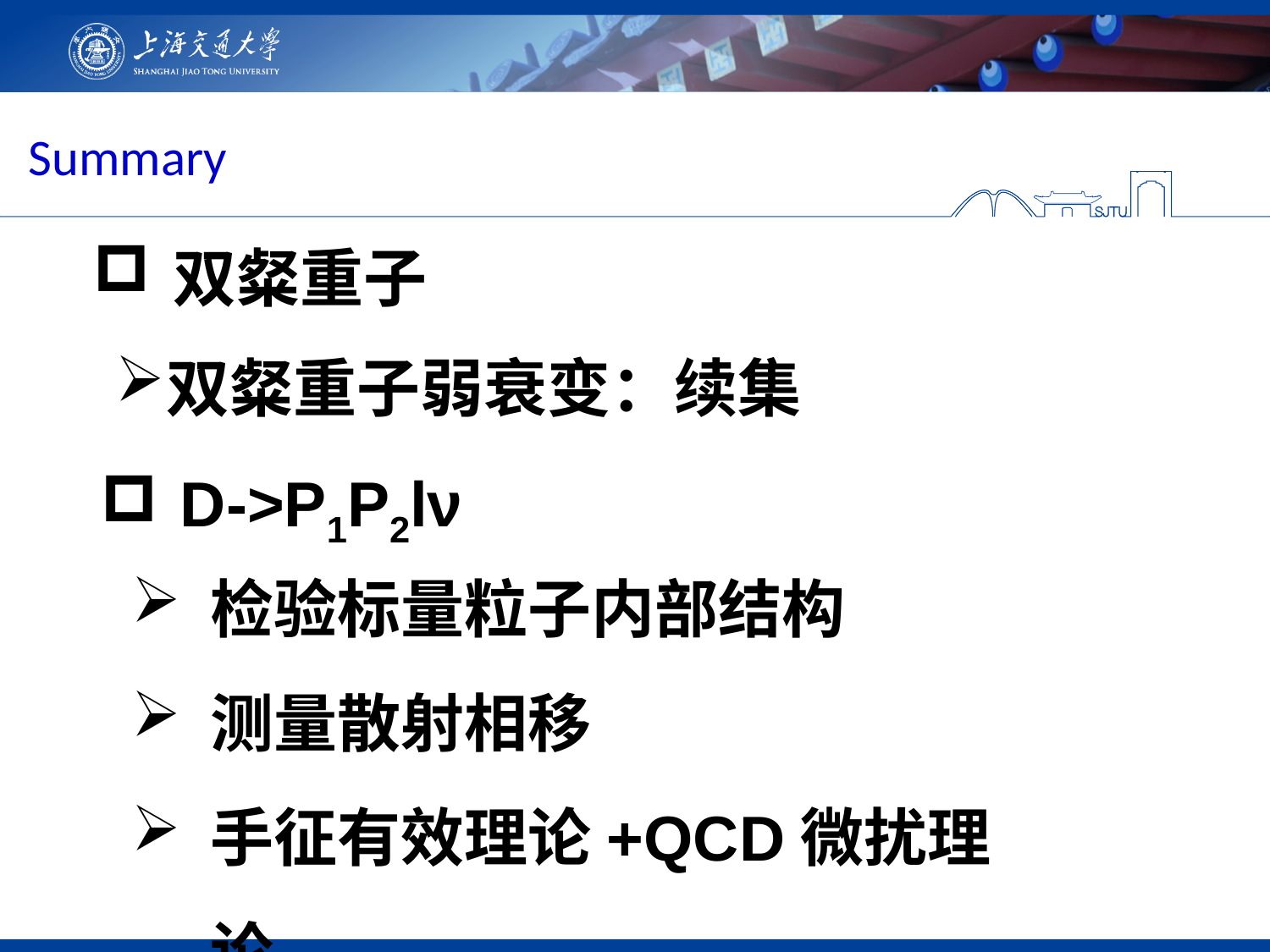

Summary
双粲重子
双粲重子弱衰变：续集
D->P1P2lν
检验标量粒子内部结构
测量散射相移
手征有效理论+QCD微扰理论